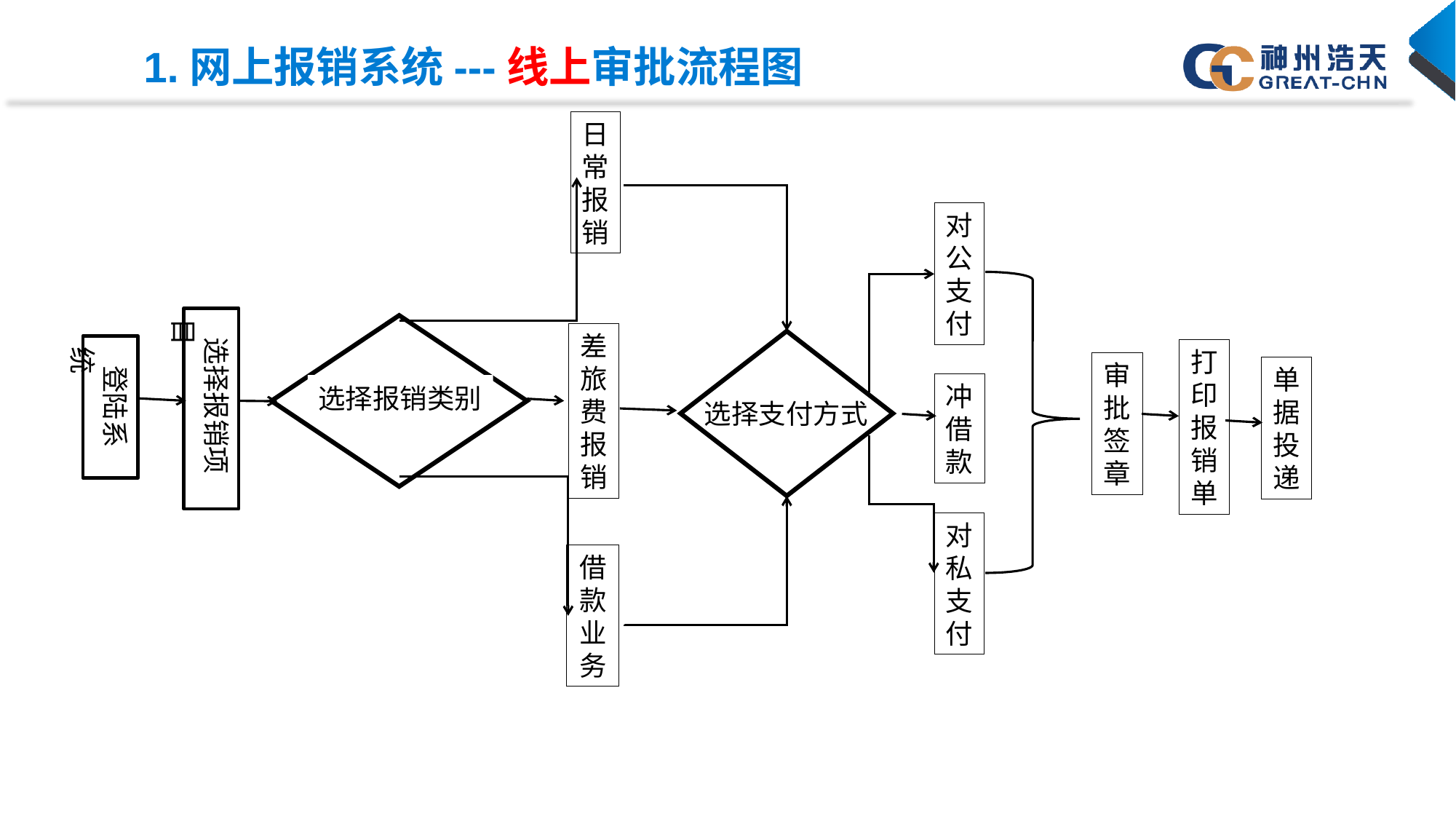

1.网上报销系统---线上审批流程图

日常报销
对公支付

  选择报销项目

差旅费报销

  登陆系统
打印报销单
审批签章
单据投递
冲借款
选择报销类别

选择支付方式
对私支付
借款业务